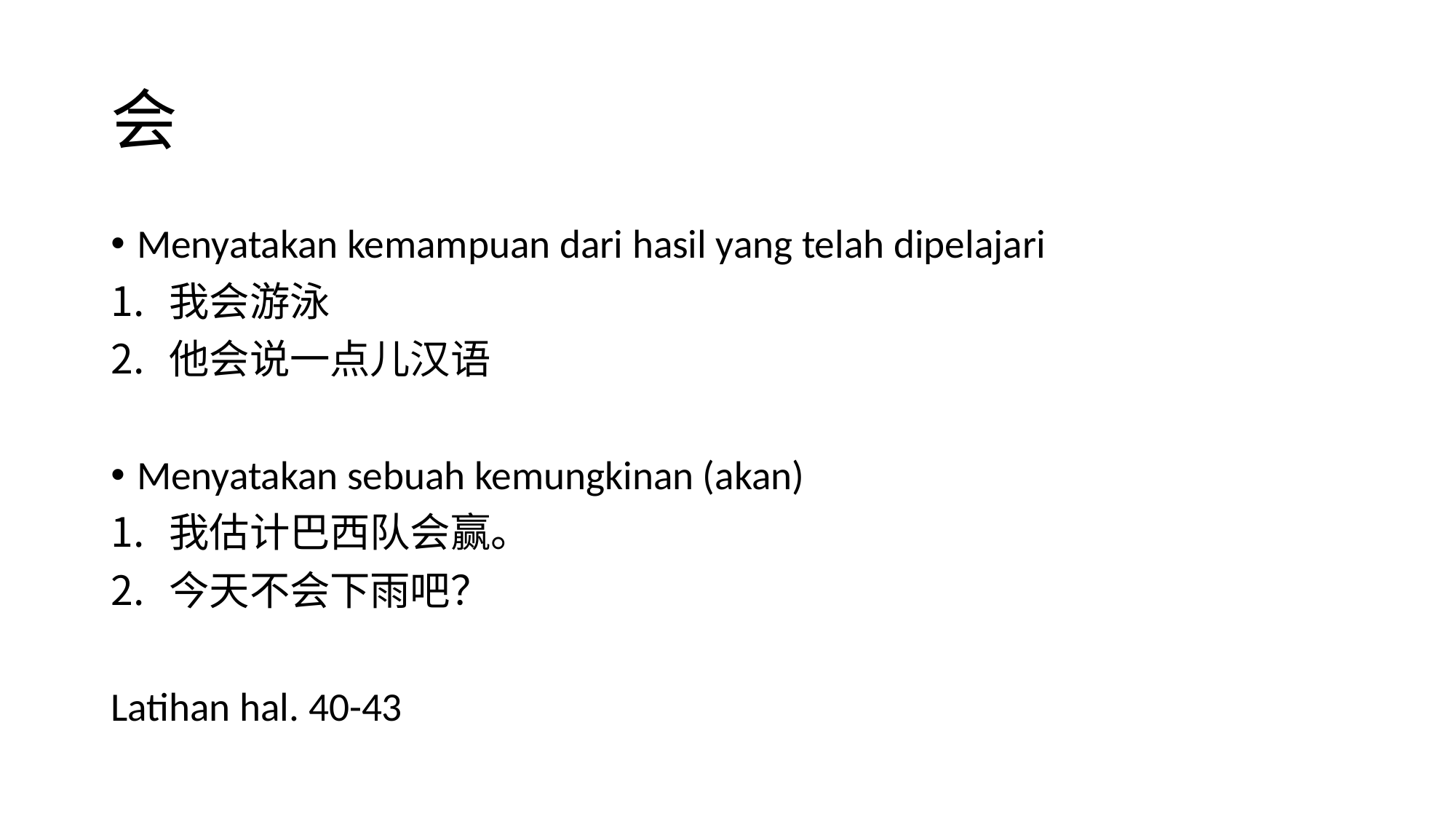

# 会
Menyatakan kemampuan dari hasil yang telah dipelajari
我会游泳
他会说一点儿汉语

Menyatakan sebuah kemungkinan (akan)
我估计巴西队会赢。
今天不会下雨吧？

Latihan hal. 40-43